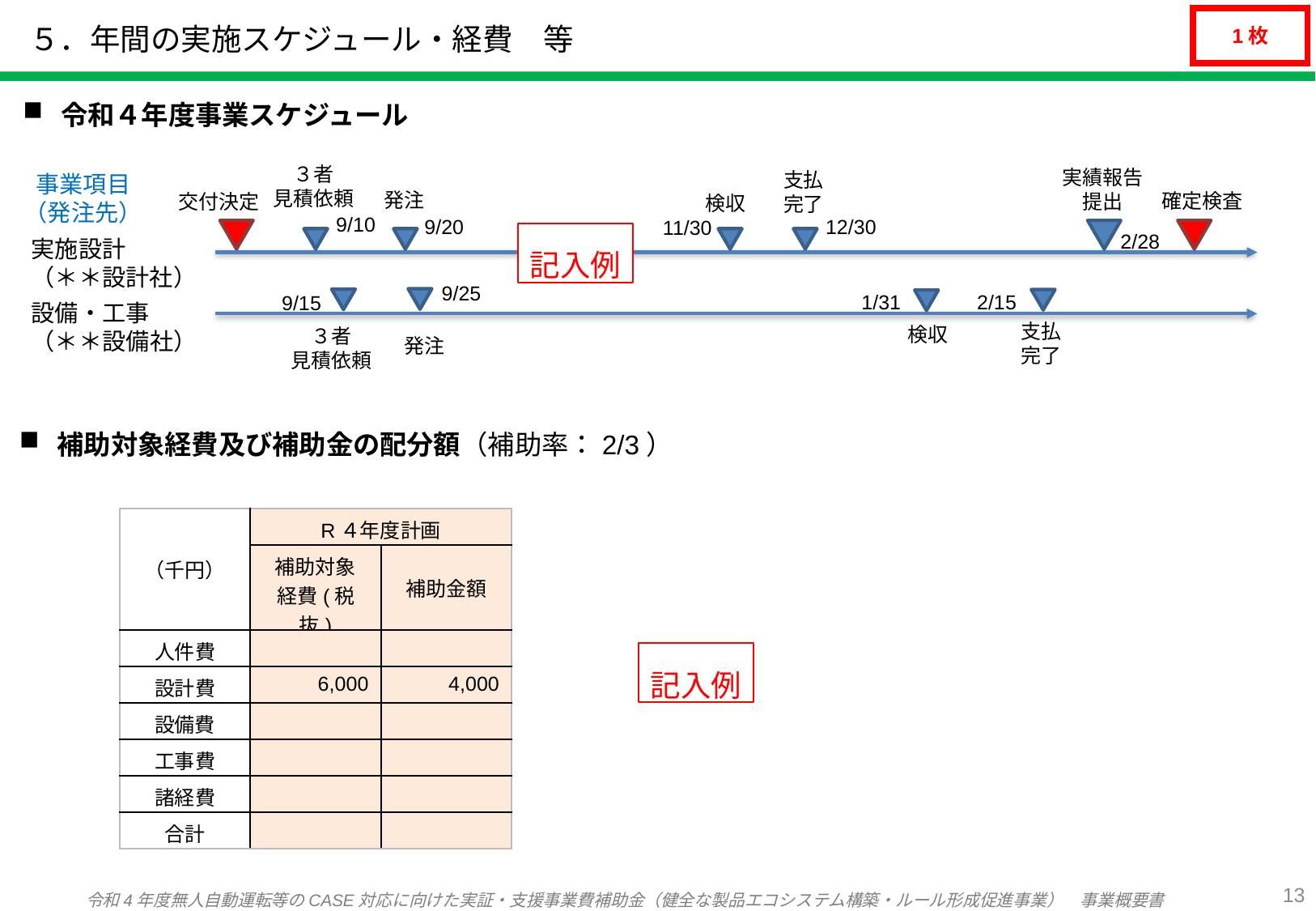

# ５．年間の実施スケジュール・経費　等
1枚
令和４年度事業スケジュール
３者
見積依頼
実績報告
提出
支払
完了
事業項目
（発注先）
発注
確定検査
交付決定
検収
9/10
12/30
9/20
11/30

2/28
記入例
実施設計
（＊＊設計社）

9/25
1/31
2/15
9/15

設備・工事
（＊＊設備社）
支払
完了
検収
３者
見積依頼
発注
補助対象経費及び補助金の配分額（補助率：2/3）
| （千円） | R４年度計画 |  |
| --- | --- | --- |
|  | 補助対象 経費(税抜) | 補助金額 |
| 人件費 |  |  |
| 設計費 | 6,000 | 4,000 |
| 設備費 |  |  |
| 工事費 |  |  |
| 諸経費 |  |  |
| 合計 |  |  |
記入例
13